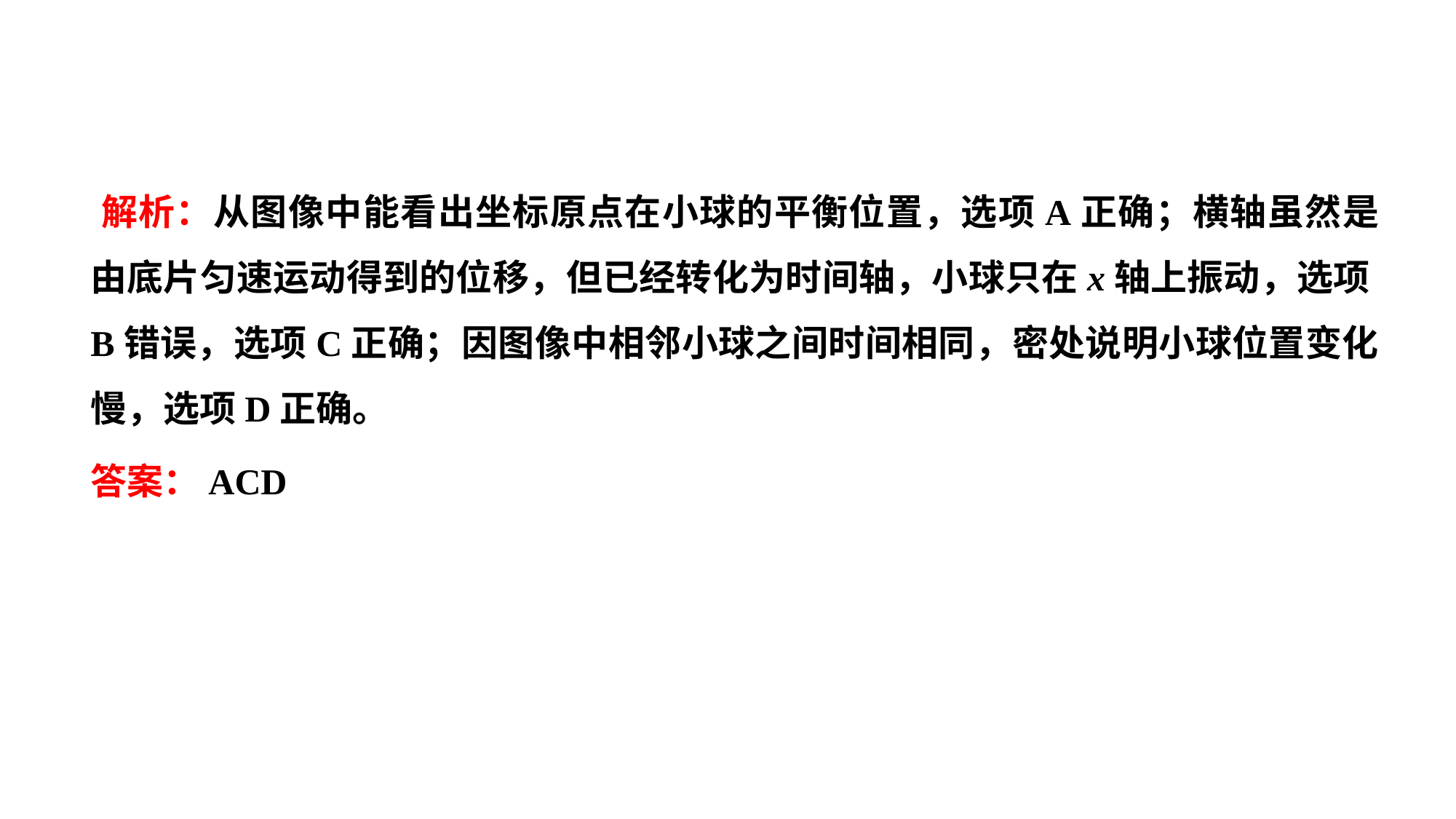

解析：从图像中能看出坐标原点在小球的平衡位置，选项A正确；横轴虽然是由底片匀速运动得到的位移，但已经转化为时间轴，小球只在x轴上振动，选项B错误，选项C正确；因图像中相邻小球之间时间相同，密处说明小球位置变化慢，选项D正确。
答案：ACD